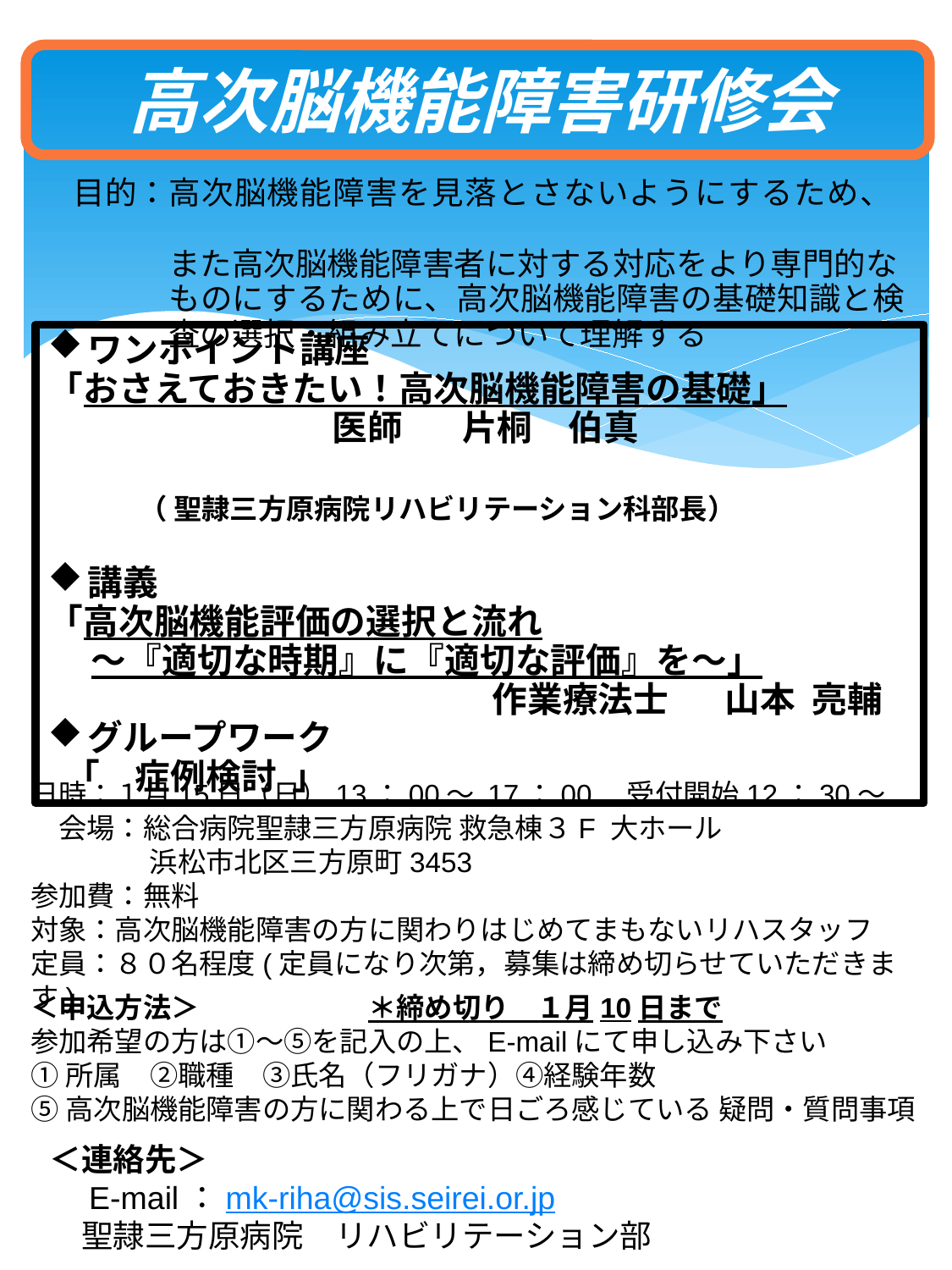

高次脳機能障害研修会
　目的：高次脳機能障害を見落とさないようにするため、
　　　　また高次脳機能障害者に対する対応をより専門的な
　　　　ものにするために、高次脳機能障害の基礎知識と検
　　　　査の選択・組み立てについて理解する
ワンポイント講座
「おさえておきたい！高次脳機能障害の基礎」
　                               医師　   片桐　伯真
　          （ 聖隷三方原病院リハビリテーション科部長）

講義
「高次脳機能評価の選択と流れ
　 ～『適切な時期』に『適切な評価』を～」
　　　　　　　　　　　　　　作業療法士       山本  亮輔
グループワーク
 「　症例検討  」
日時：１月15日（日）13：00～ 17：00　受付開始12：30～
　会場：総合病院聖隷三方原病院 救急棟３F 大ホール
　　　　 浜松市北区三方原町3453
参加費：無料
対象：高次脳機能障害の方に関わりはじめてまもないリハスタッフ
定員：８０名程度(定員になり次第，募集は締め切らせていただきます)
＜申込方法＞　　　　　　＊締め切り　１月10日まで
参加希望の方は①～⑤を記入の上、E-mailにて申し込み下さい
①所属　②職種　③氏名（フリガナ）④経験年数
⑤高次脳機能障害の方に関わる上で日ごろ感じている 疑問・質問事項
＜連絡先＞
　E-mail：mk-riha@sis.seirei.or.jp
　聖隷三方原病院　リハビリテーション部